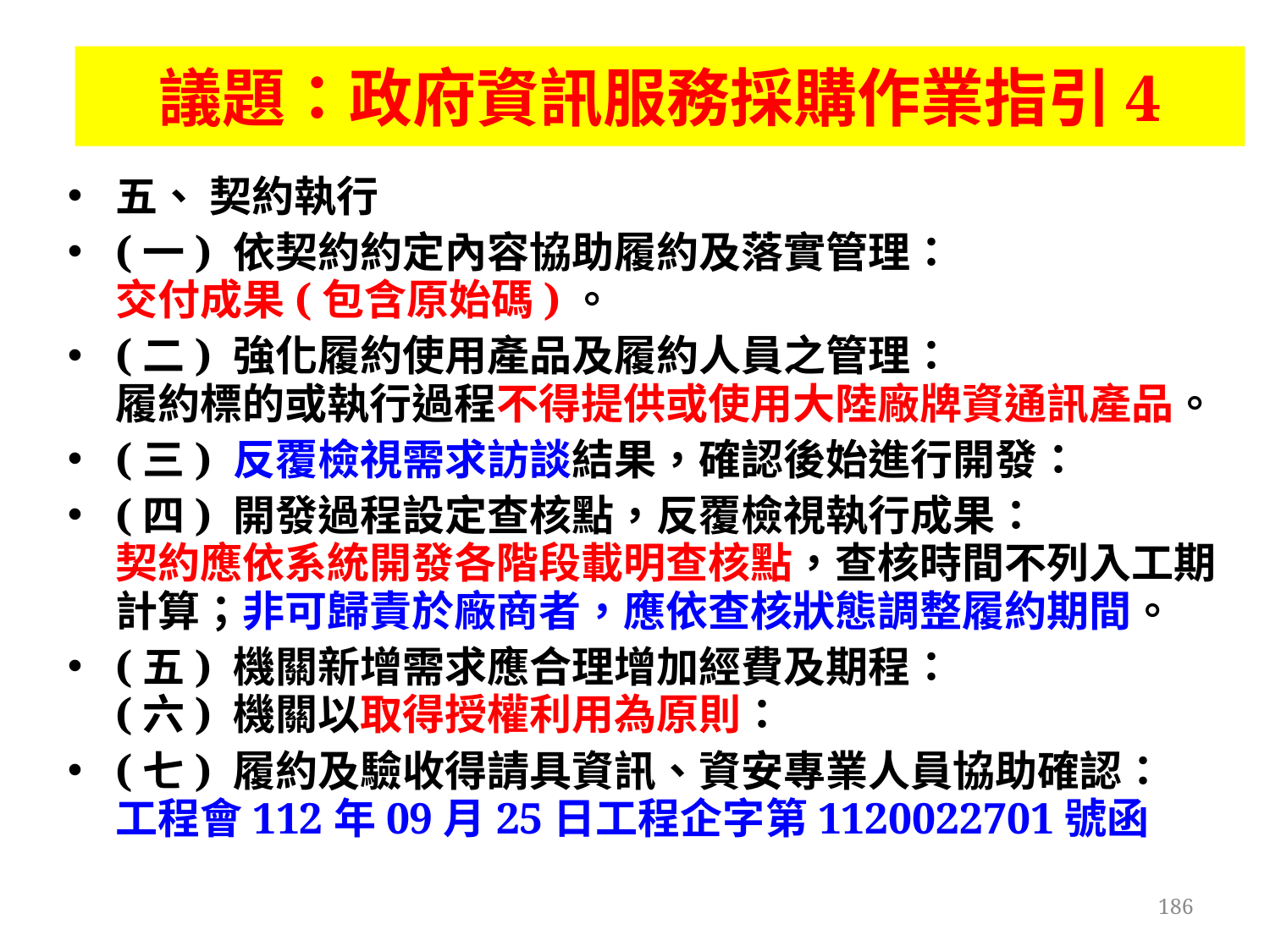

# 議題：政府資訊服務採購作業指引4
五、 契約執行
(一) 依契約約定內容協助履約及落實管理：
交付成果(包含原始碼)。
(二) 強化履約使用產品及履約人員之管理：
履約標的或執行過程不得提供或使用大陸廠牌資通訊產品。
(三) 反覆檢視需求訪談結果，確認後始進行開發：
(四) 開發過程設定查核點，反覆檢視執行成果：
契約應依系統開發各階段載明查核點，查核時間不列入工期計算；非可歸責於廠商者，應依查核狀態調整履約期間。
(五) 機關新增需求應合理增加經費及期程：
(六) 機關以取得授權利用為原則：
(七) 履約及驗收得請具資訊、資安專業人員協助確認：
工程會112年09月25日工程企字第1120022701號函
186